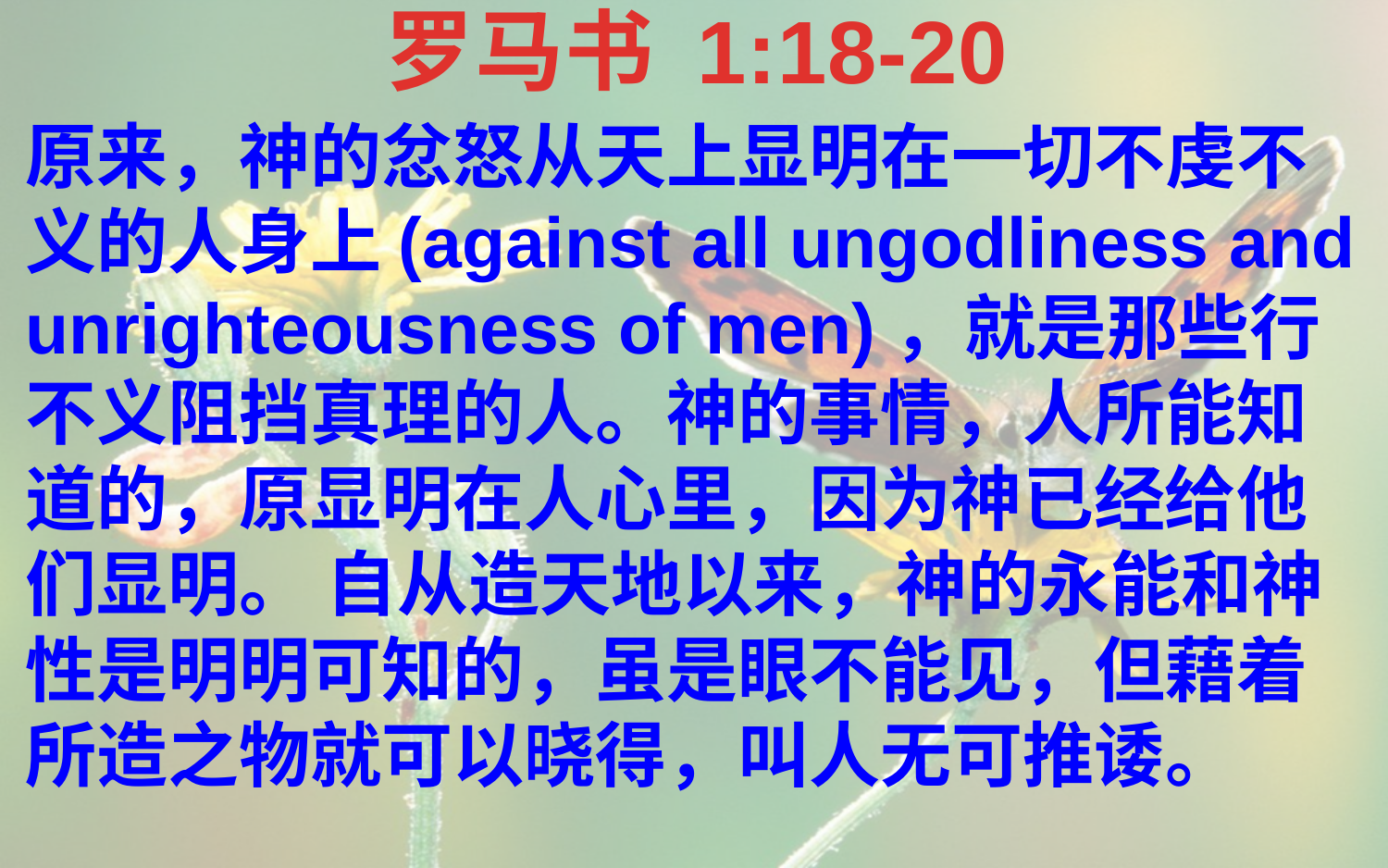

罗马书 1:18-20
原来，神的忿怒从天上显明在一切不虔不义的人身上(against all ungodliness and unrighteousness of men)，就是那些行不义阻挡真理的人。神的事情，人所能知道的，原显明在人心里，因为神已经给他们显明。 自从造天地以来，神的永能和神性是明明可知的，虽是眼不能见，但藉着所造之物就可以晓得，叫人无可推诿。